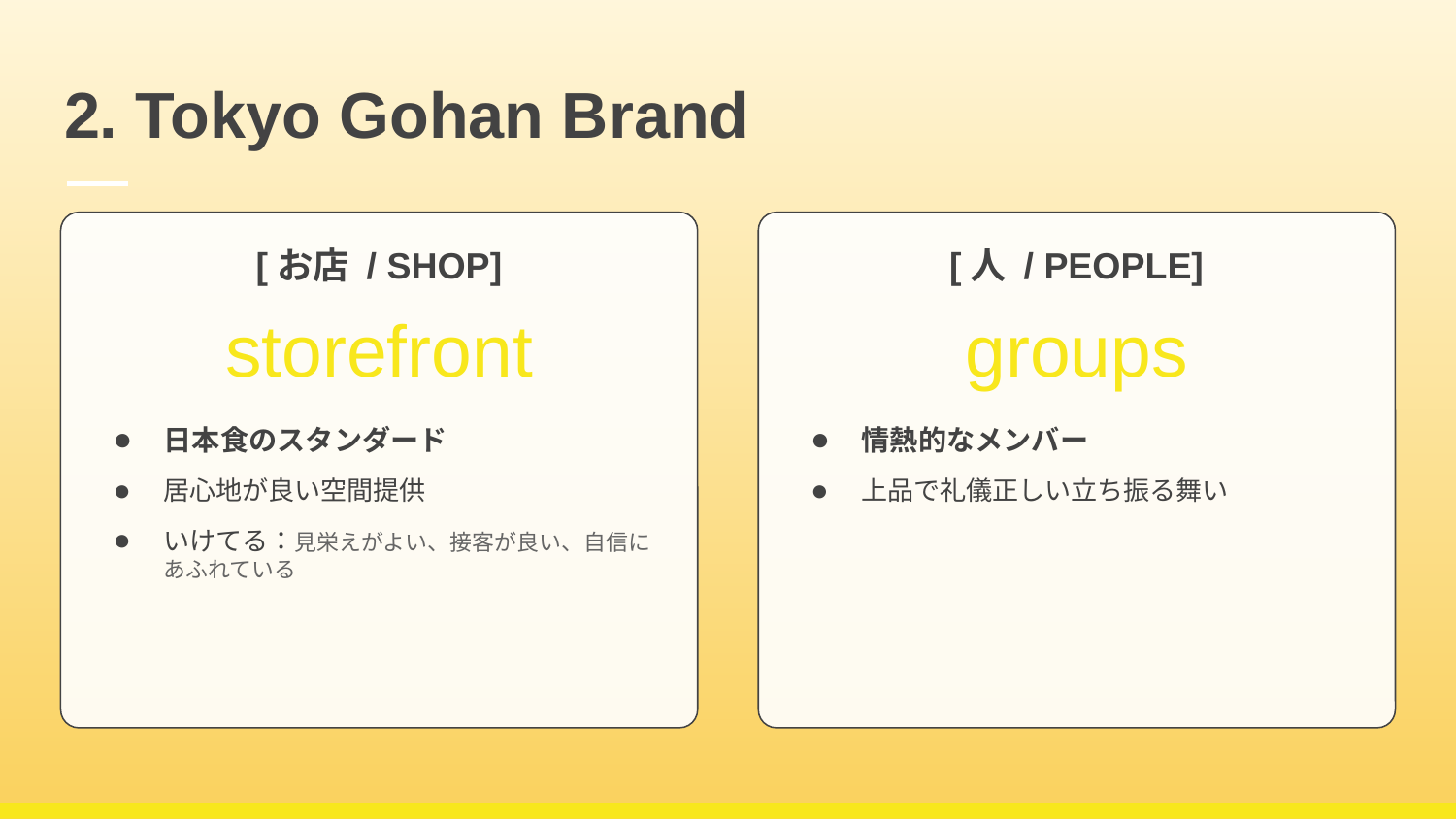

# 2. Tokyo Gohan Brand

[お店 / SHOP]
storefront
日本食のスタンダード
居心地が良い空間提供
いけてる：見栄えがよい、接客が良い、自信にあふれている
[人 / PEOPLE]
groups
情熱的なメンバー
上品で礼儀正しい立ち振る舞い